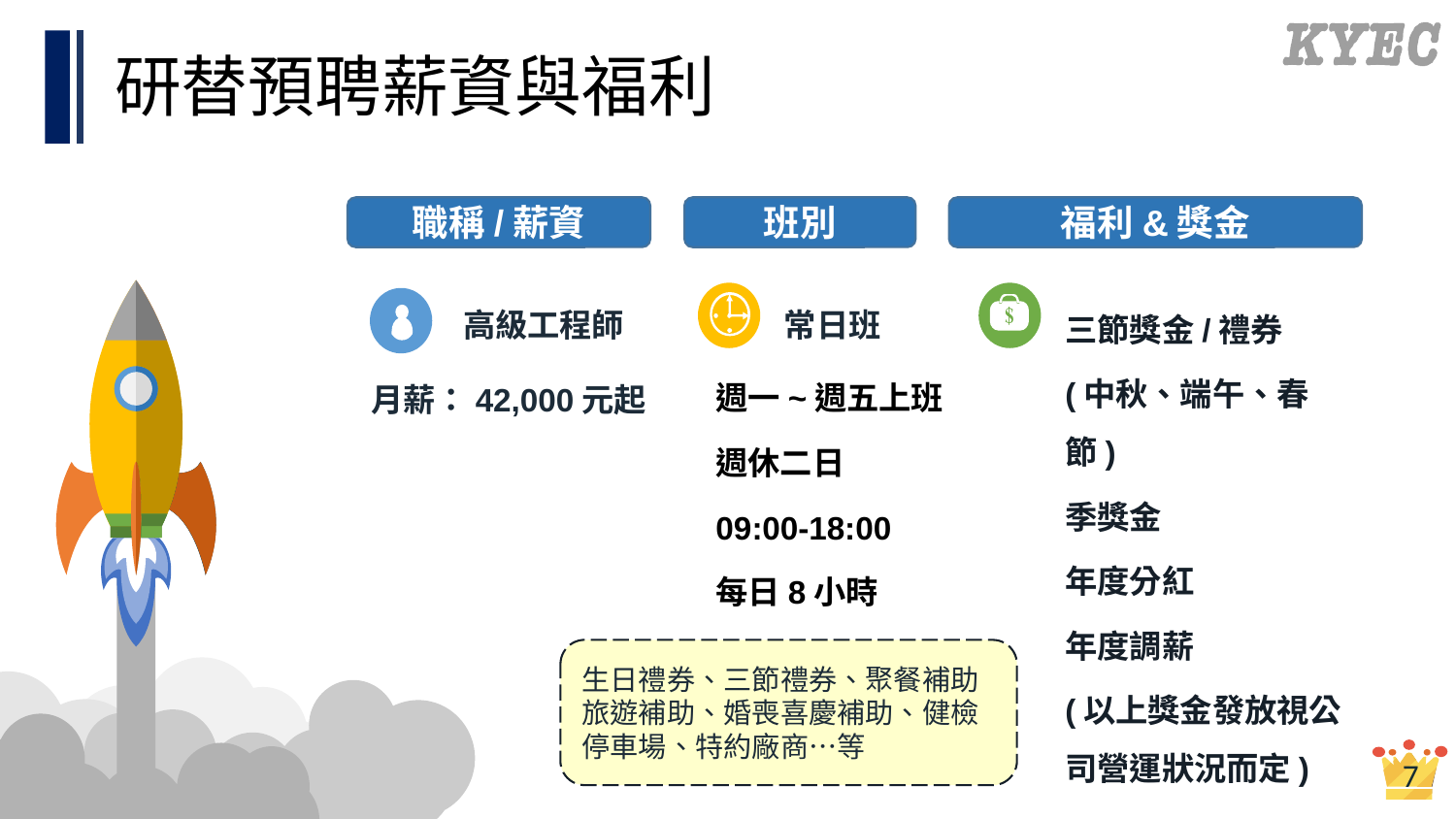

# 研替預聘薪資與福利
福利&獎金
班別
職稱/薪資

三節獎金/禮券
(中秋、端午、春節)
季獎金
年度分紅
年度調薪
(以上獎金發放視公司營運狀況而定)

高級工程師
常日班

週一~週五上班
週休二日
09:00-18:00
每日8小時
月薪：42,000元起

生日禮券、三節禮券、聚餐補助
旅遊補助、婚喪喜慶補助、健檢
停車場、特約廠商…等